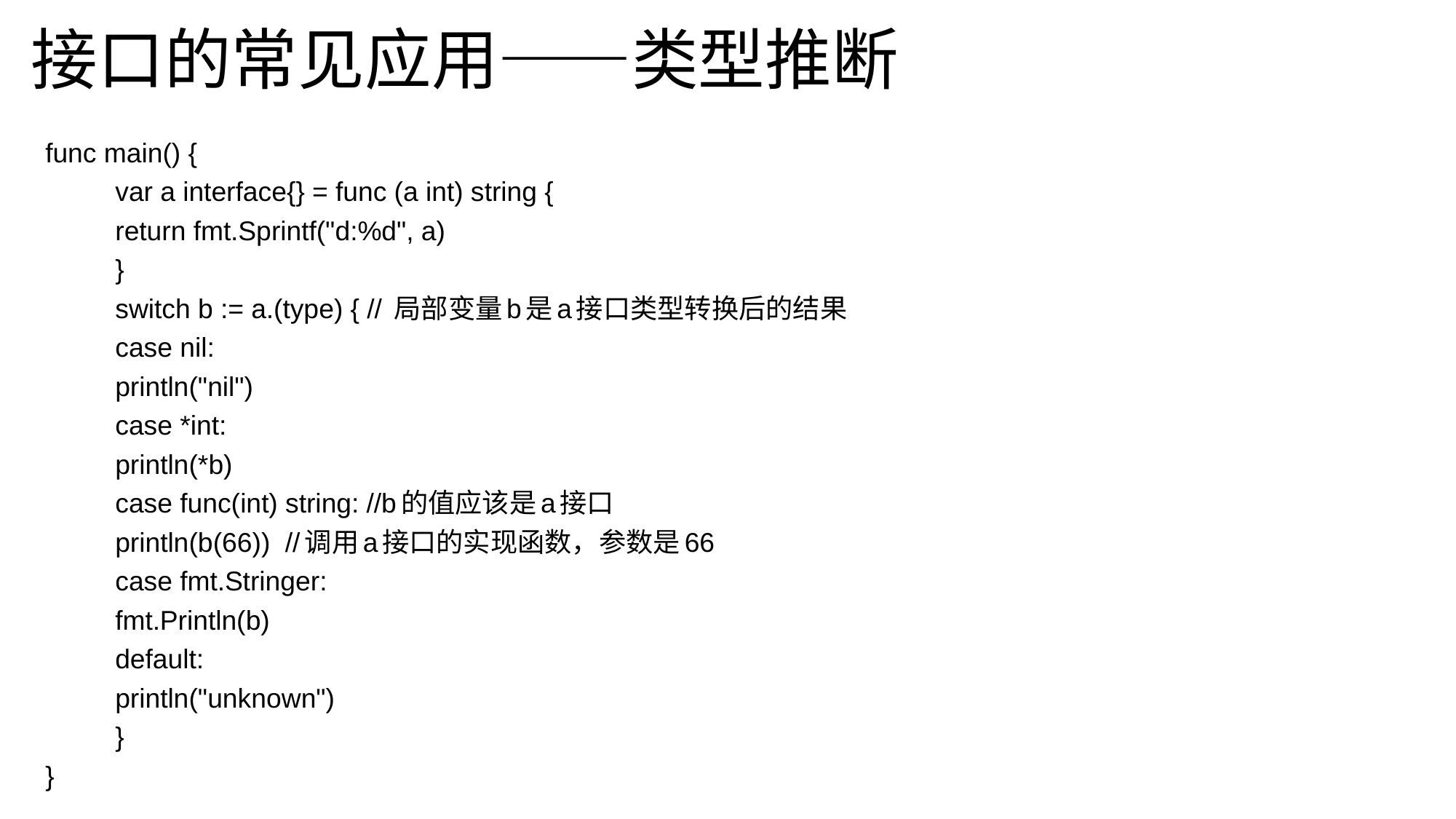

# 接口的常见应用——类型推断
func main() {
	var a interface{} = func (a int) string {
		return fmt.Sprintf("d:%d", a)
	}
	switch b := a.(type) { // 局部变量b是a接口类型转换后的结果
	case nil:
		println("nil")
	case *int:
		println(*b)
	case func(int) string: //b的值应该是a接口
		println(b(66))  //调用a接口的实现函数，参数是66
	case fmt.Stringer:
		fmt.Println(b)
	default:
		println("unknown")
	}
}